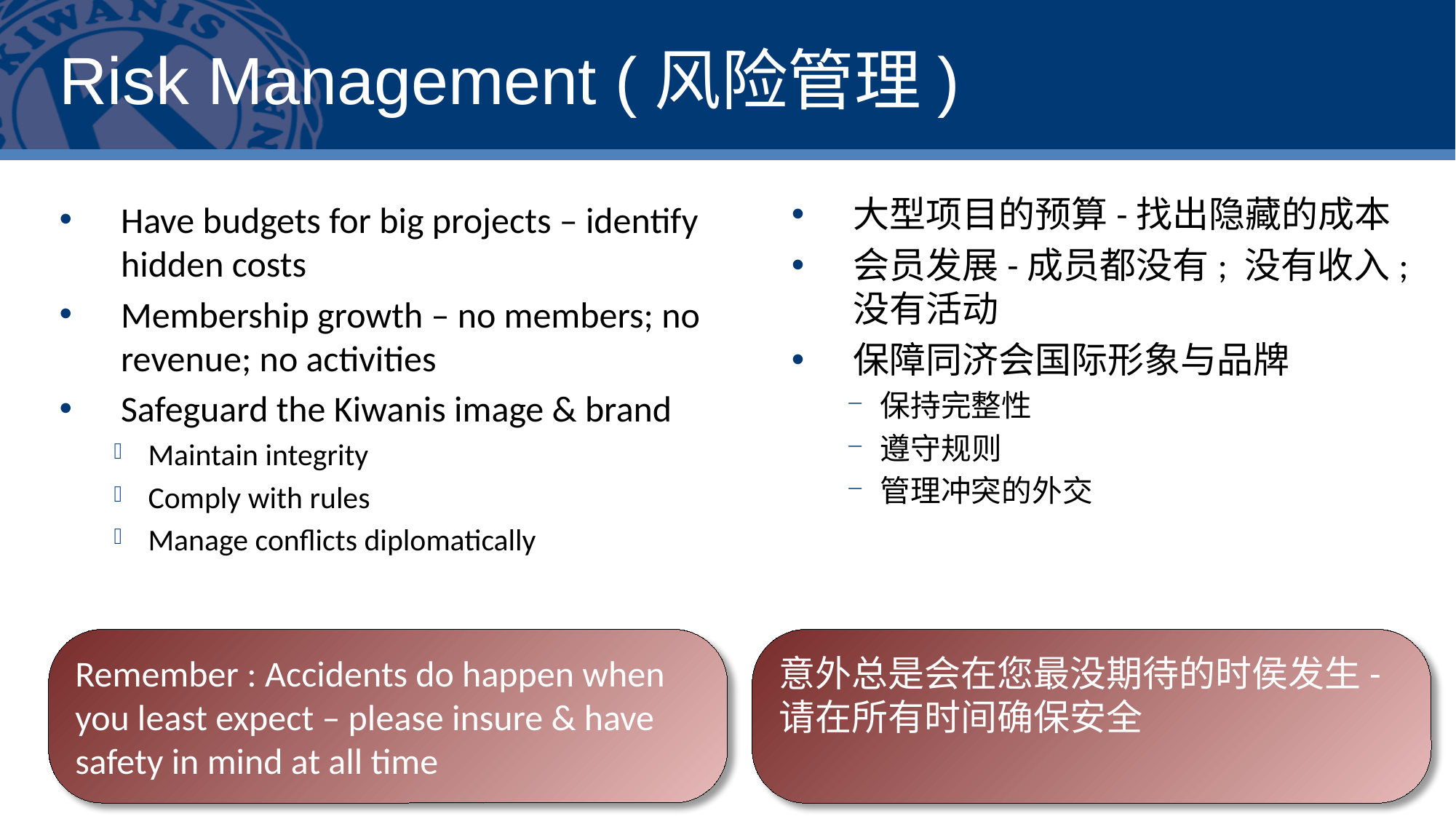

# Risk Management (风险管理)
大型项目的预算-找出隐藏的成本
会员发展-成员都没有; 没有收入;没有活动
保障同济会国际形象与品牌
保持完整性
遵守规则
管理冲突的外交

Have budgets for big projects – identify hidden costs
Membership growth – no members; no revenue; no activities
Safeguard the Kiwanis image & brand
Maintain integrity
Comply with rules
Manage conflicts diplomatically

Remember : Accidents do happen when you least expect – please insure & have safety in mind at all time
意外总是会在您最没期待的时侯发生-请在所有时间确保安全